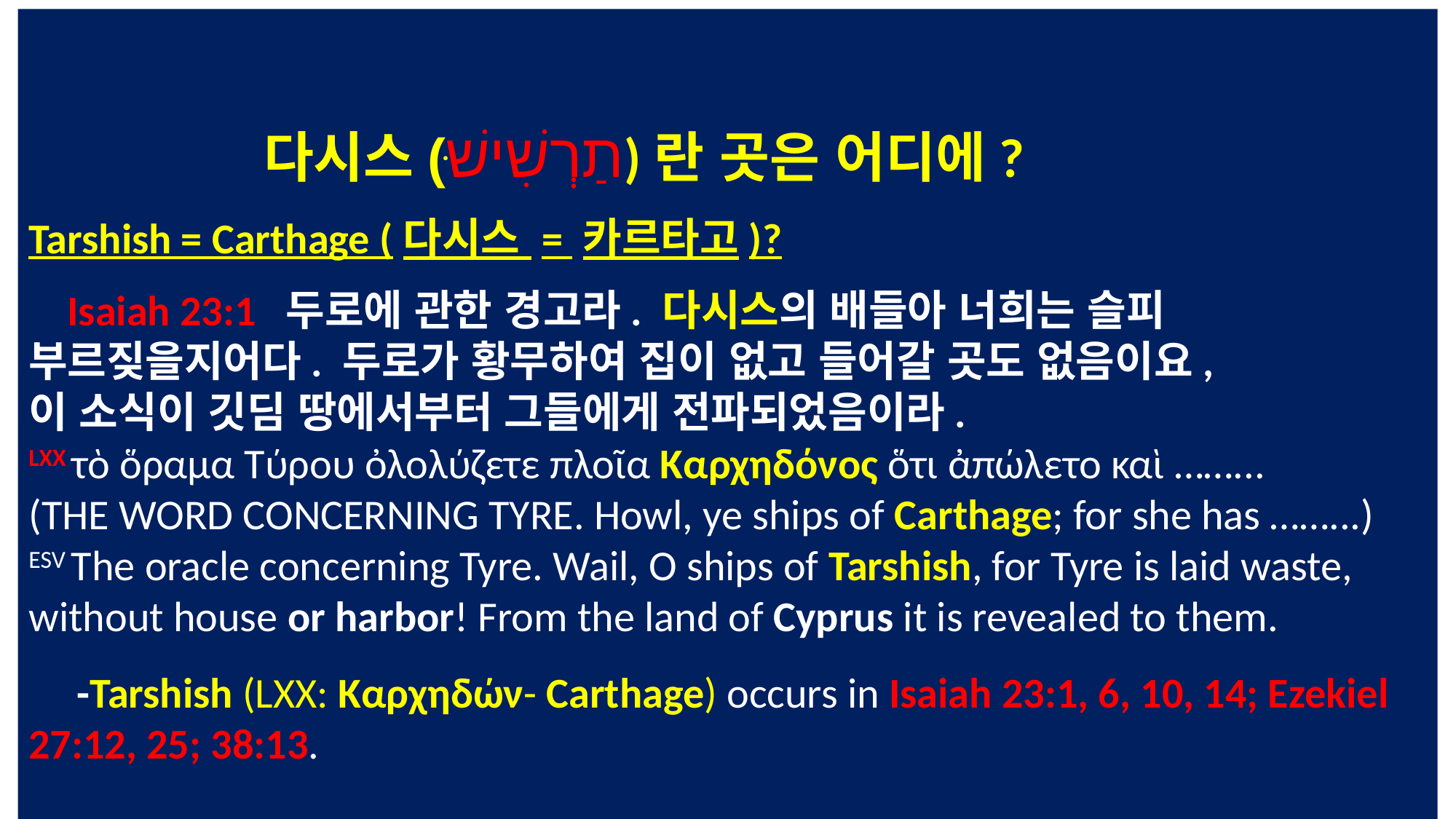

다시스(תַרְשִׁישּׁ)란 곳은 어디에?

Tarshish = Carthage (다시스 = 카르타고)?

    Isaiah 23:1  ‎두로에 관한 경고라. 다시스의 배들아 너희는 슬피 부르짖을지어다. 두로가 황무하여 집이 없고 들어갈 곳도 없음이요,
이 소식이 깃딤 땅에서부터 그들에게 전파되었음이라.
LXX τὸ ὅραμα Τύρου ὀλολύζετε πλοῖα Καρχηδόνος ὅτι ἀπώλετο καὶ ……...
(THE WORD CONCERNING TYRE. Howl, ye ships of Carthage; for she has ……...)
ESV The oracle concerning Tyre. Wail, O ships of Tarshish, for Tyre is laid waste, without house or harbor! From the land of Cyprus it is revealed to them.

     -Tarshish (LXX: Καρχηδών- Carthage) occurs in Isaiah 23:1, 6, 10, 14; Ezekiel 27:12, 25; 38:13.